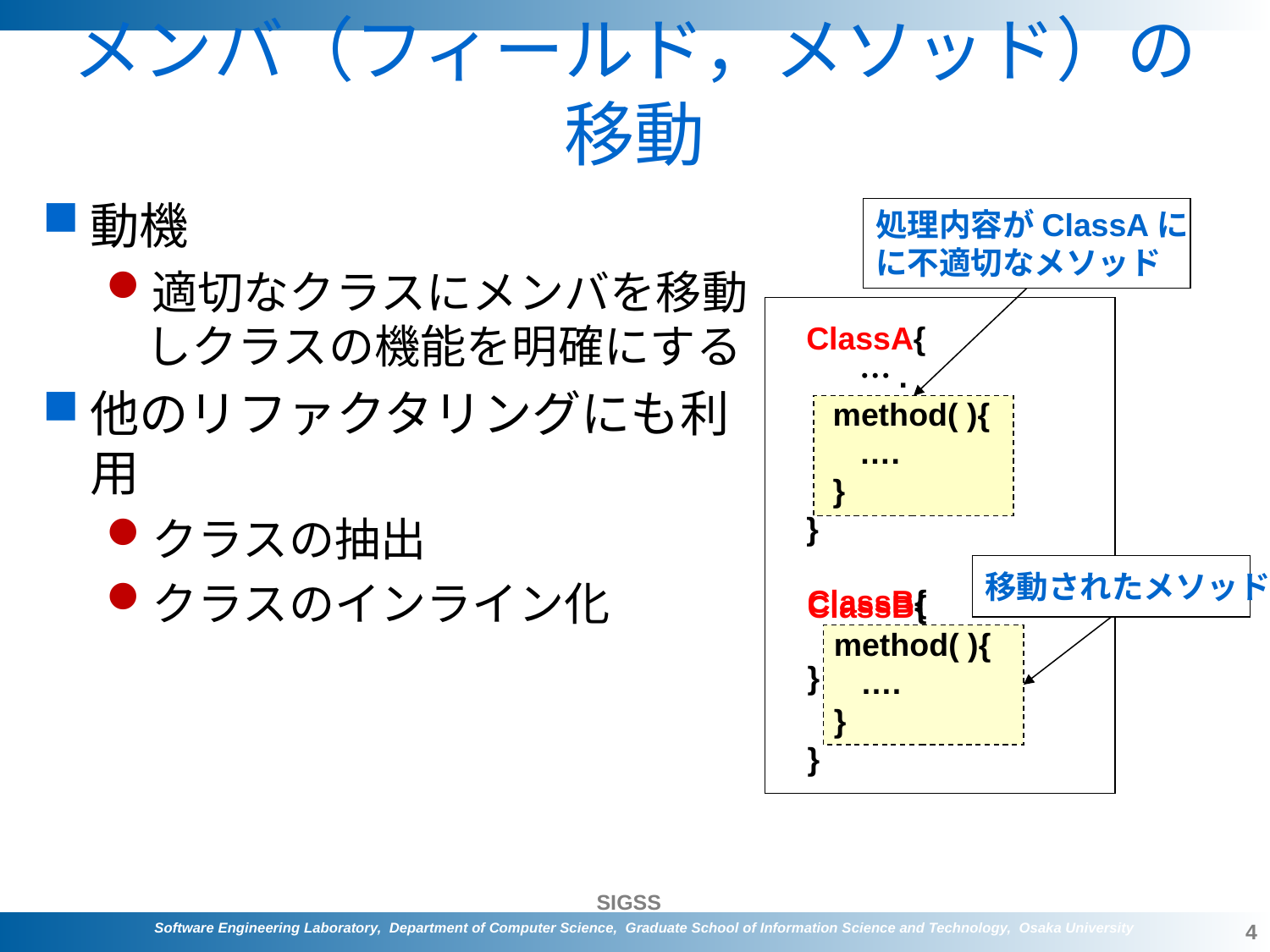

# メンバ（フィールド，メソッド）の移動
動機
適切なクラスにメンバを移動しクラスの機能を明確にする
他のリファクタリングにも利用
クラスの抽出
クラスのインライン化
処理内容がClassAに
に不適切なメソッド

ClassA{
　   ….
   method( ){
      ….
   }
}

移動されたメソッド
ClassB{

}
ClassB{
   method( ){
      ….
   }
}

4
Software Engineering Laboratory,  Department of Computer Science,  Graduate School of Information Science and Technology,  Osaka University